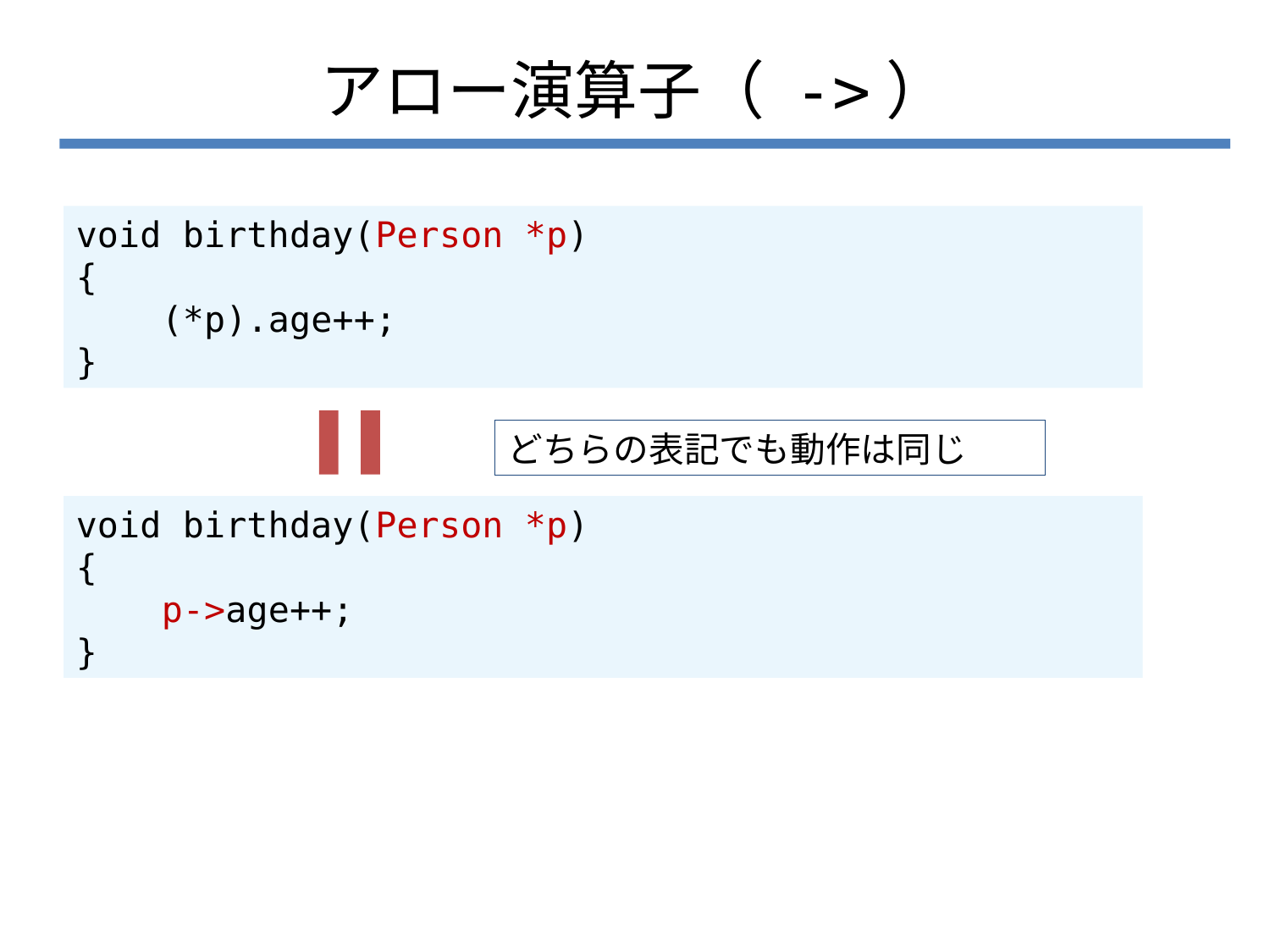

# アロー演算子（ ->）
void birthday(Person *p)
{
    (*p).age++;
}

どちらの表記でも動作は同じ
void birthday(Person *p)
{
    p->age++;
}